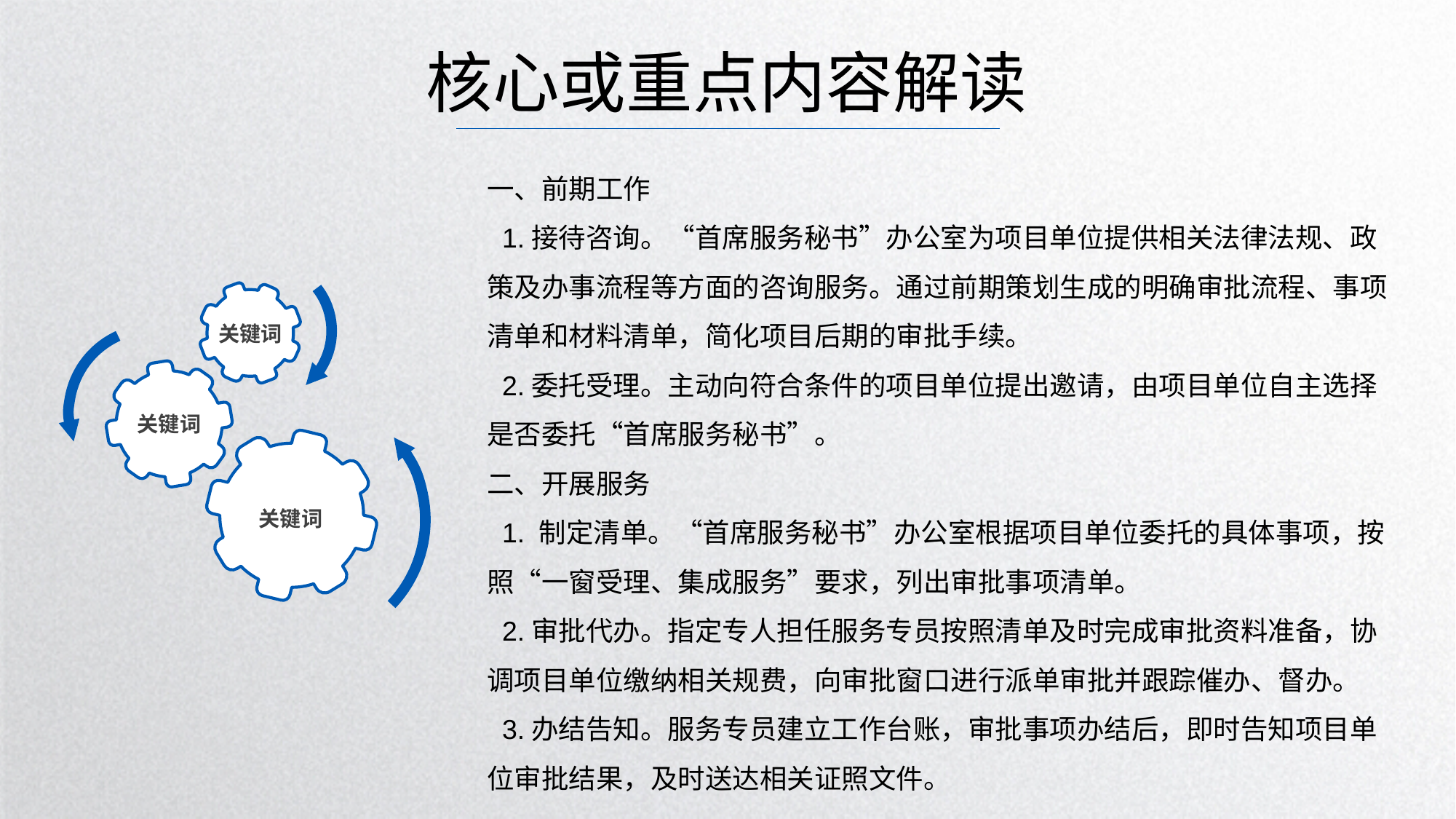

核心或重点内容解读
一、前期工作
  1.接待咨询。“首席服务秘书”办公室为项目单位提供相关法律法规、政策及办事流程等方面的咨询服务。通过前期策划生成的明确审批流程、事项清单和材料清单，简化项目后期的审批手续。
  2.委托受理。主动向符合条件的项目单位提出邀请，由项目单位自主选择是否委托“首席服务秘书”。
二、开展服务
  1. 制定清单。“首席服务秘书”办公室根据项目单位委托的具体事项，按照“一窗受理、集成服务”要求，列出审批事项清单。
  2.审批代办。指定专人担任服务专员按照清单及时完成审批资料准备，协调项目单位缴纳相关规费，向审批窗口进行派单审批并跟踪催办、督办。
  3.办结告知。服务专员建立工作台账，审批事项办结后，即时告知项目单位审批结果，及时送达相关证照文件。

关键词

关键词

关键词